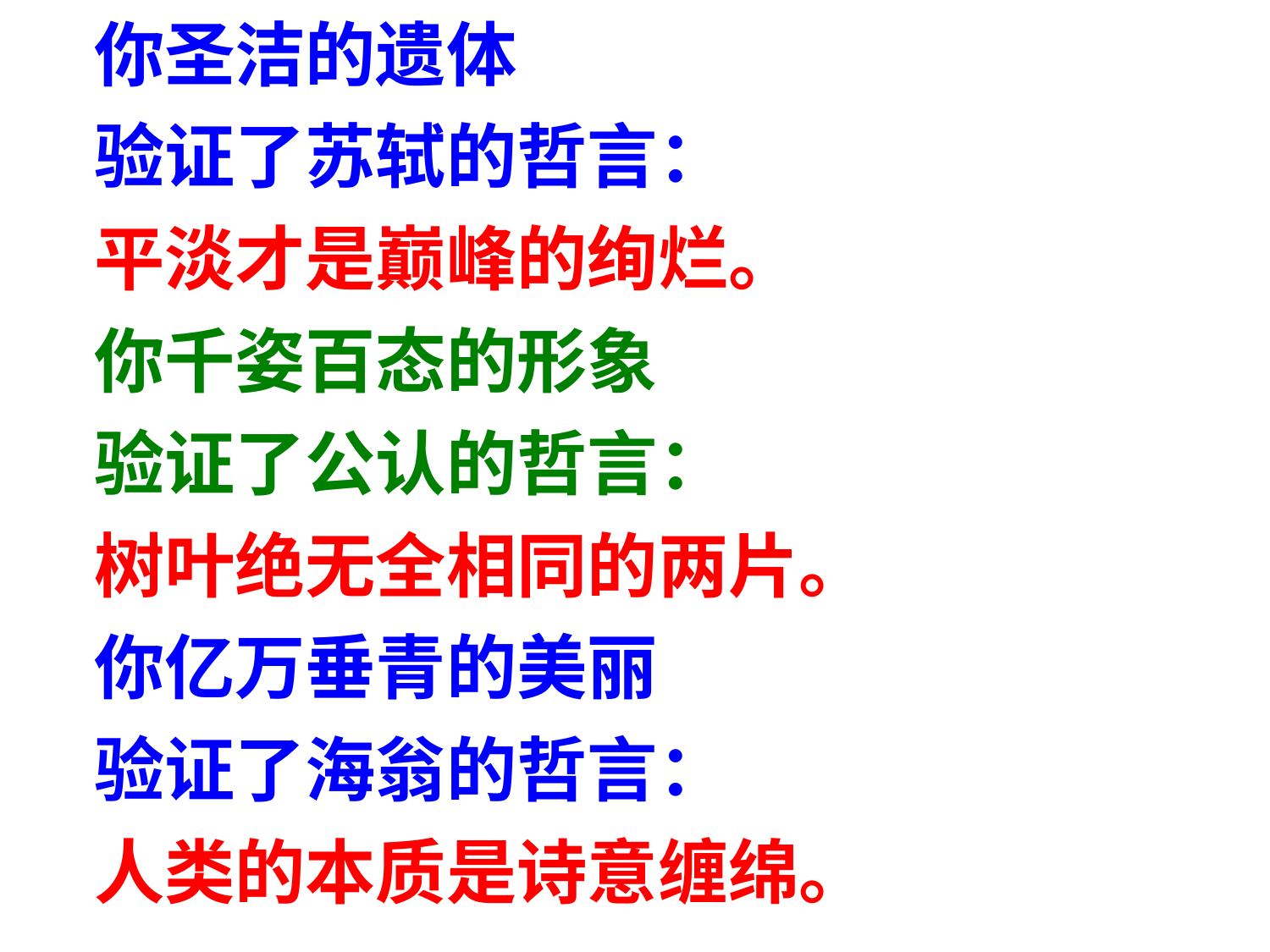

你圣洁的遗体
    验证了苏轼的哲言：
    平淡才是巅峰的绚烂。
    你千姿百态的形象
    验证了公认的哲言：
    树叶绝无全相同的两片。
    你亿万垂青的美丽
    验证了海翁的哲言：
    人类的本质是诗意缠绵。